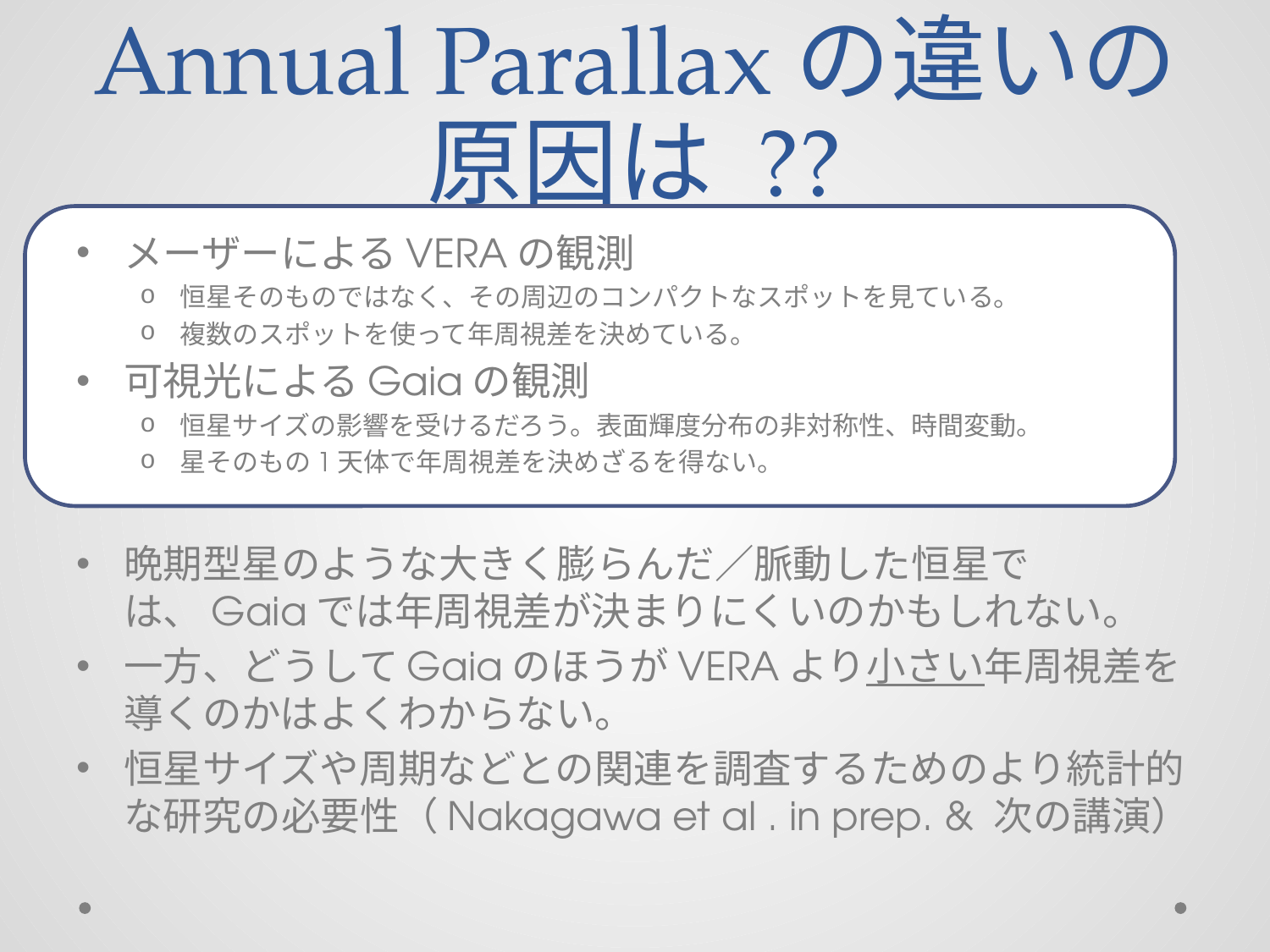

# Annual Parallaxの違いの原因は ??

メーザーによるVERAの観測
恒星そのものではなく、その周辺のコンパクトなスポットを見ている。
複数のスポットを使って年周視差を決めている。
可視光によるGaiaの観測
恒星サイズの影響を受けるだろう。表面輝度分布の非対称性、時間変動。
星そのもの1天体で年周視差を決めざるを得ない。

晩期型星のような大きく膨らんだ／脈動した恒星では、Gaiaでは年周視差が決まりにくいのかもしれない。
一方、どうしてGaiaのほうがVERAより小さい年周視差を導くのかはよくわからない。
恒星サイズや周期などとの関連を調査するためのより統計的な研究の必要性（Nakagawa et al . in prep. & 次の講演）